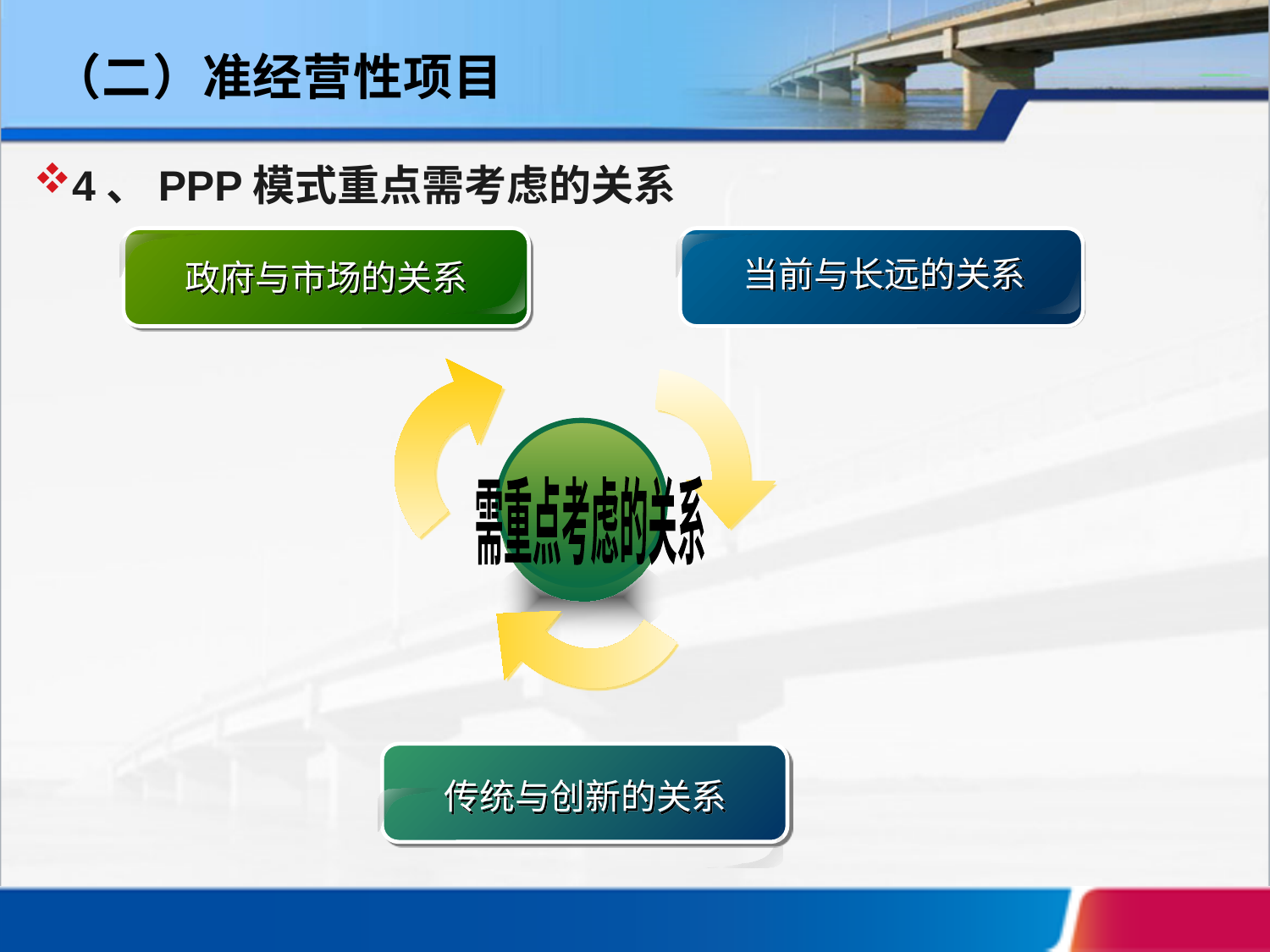

（二）准经营性项目
4、PPP模式重点需考虑的关系

政府与市场的关系
当前与长远的关系

需重点考虑的关系

传统与创新的关系